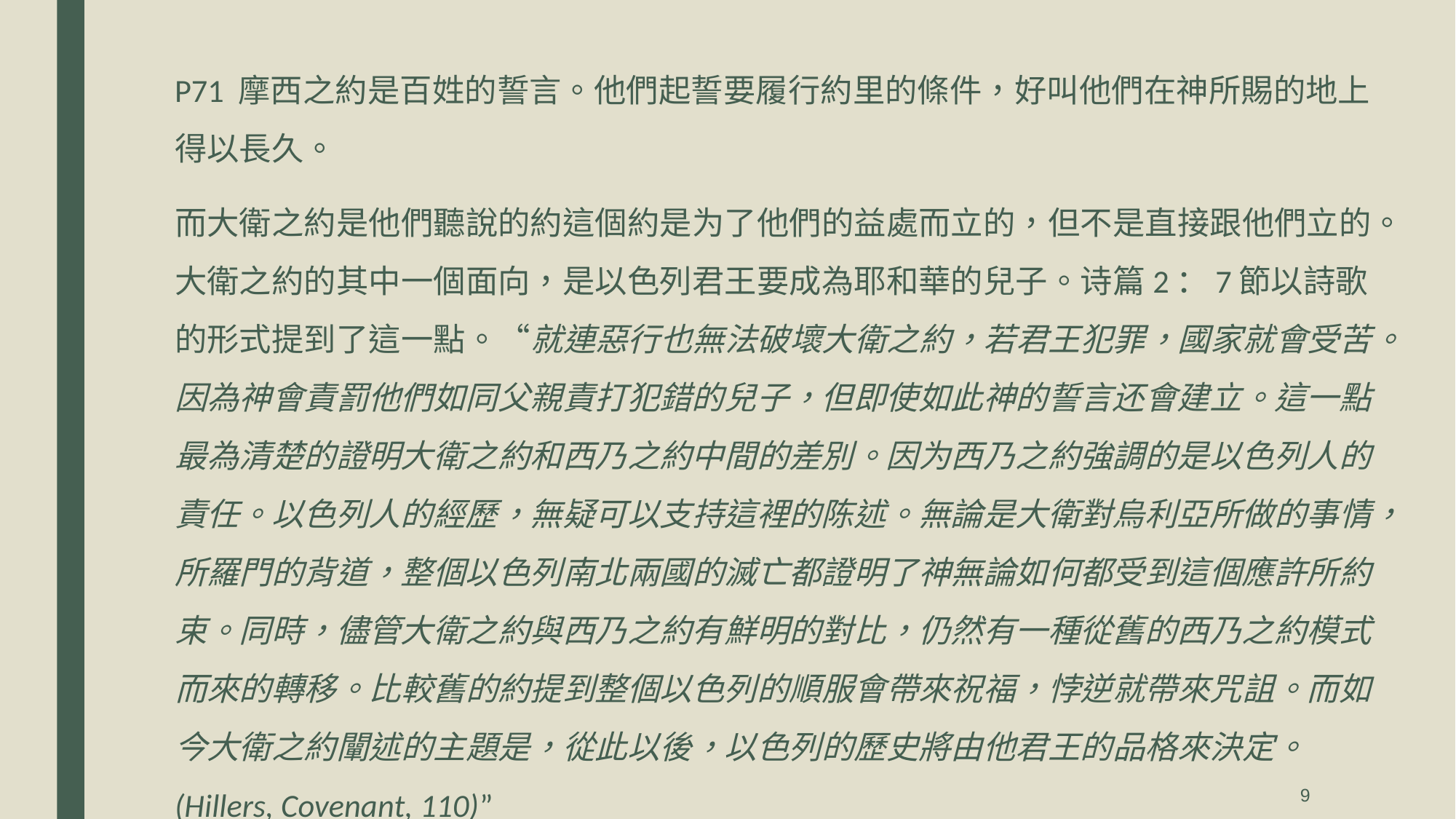

P71 摩西之約是百姓的誓言。他們起誓要履行約里的條件，好叫他們在神所賜的地上得以長久。
而大衛之約是他們聽說的約這個約是为了他們的益處而立的，但不是直接跟他們立的。大衛之約的其中一個面向，是以色列君王要成為耶和華的兒子。诗篇2：7節以詩歌的形式提到了這一點。“就連惡行也無法破壞大衛之約，若君王犯罪，國家就會受苦。因為神會責罰他們如同父親責打犯錯的兒子，但即使如此神的誓言还會建立。這一點最為清楚的證明大衛之約和西乃之約中間的差別。因为西乃之約強調的是以色列人的責任。以色列人的經歷，無疑可以支持這裡的陈述。無論是大衛對烏利亞所做的事情，所羅門的背道，整個以色列南北兩國的滅亡都證明了神無論如何都受到這個應許所約束。同時，儘管大衛之約與西乃之約有鮮明的對比，仍然有一種從舊的西乃之約模式而來的轉移。比較舊的約提到整個以色列的順服會帶來祝福，悖逆就帶來咒詛。而如今大衛之約闡述的主題是，從此以後，以色列的歷史將由他君王的品格來決定。(Hillers, Covenant, 110)”
9